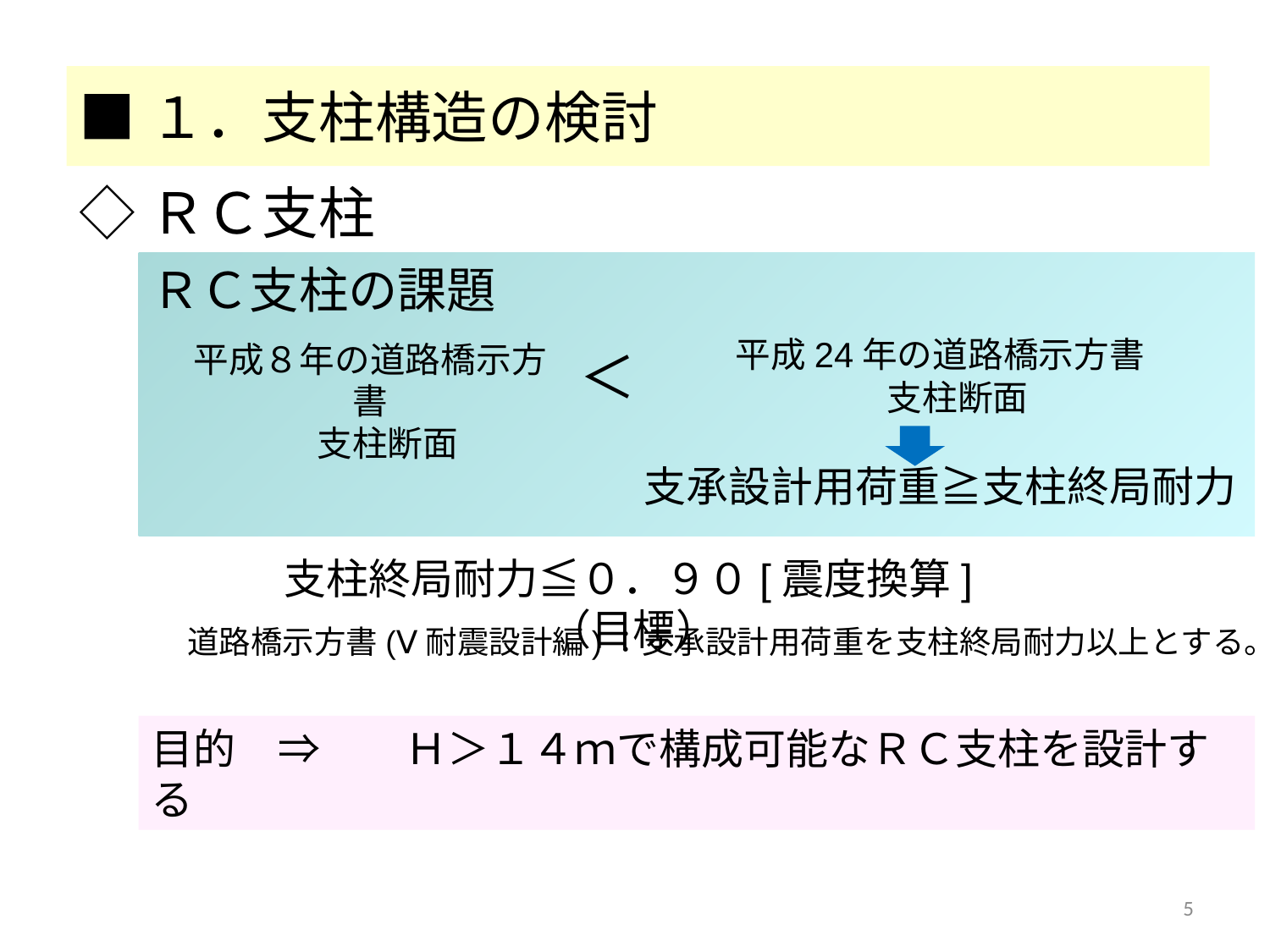

■１．支柱構造の検討
◇ＲＣ支柱

ＲＣ支柱の課題
平成24年の道路橋示方書
　支柱断面

支承設計用荷重≧支柱終局耐力
平成８年の道路橋示方書
　支柱断面
＜

支柱終局耐力≦０．９０[震度換算]（目標）
道路橋示方書(Ⅴ耐震設計編)：支承設計用荷重を支柱終局耐力以上とする。
目的　⇒　　Ｈ＞１４ｍで構成可能なＲＣ支柱を設計する
5